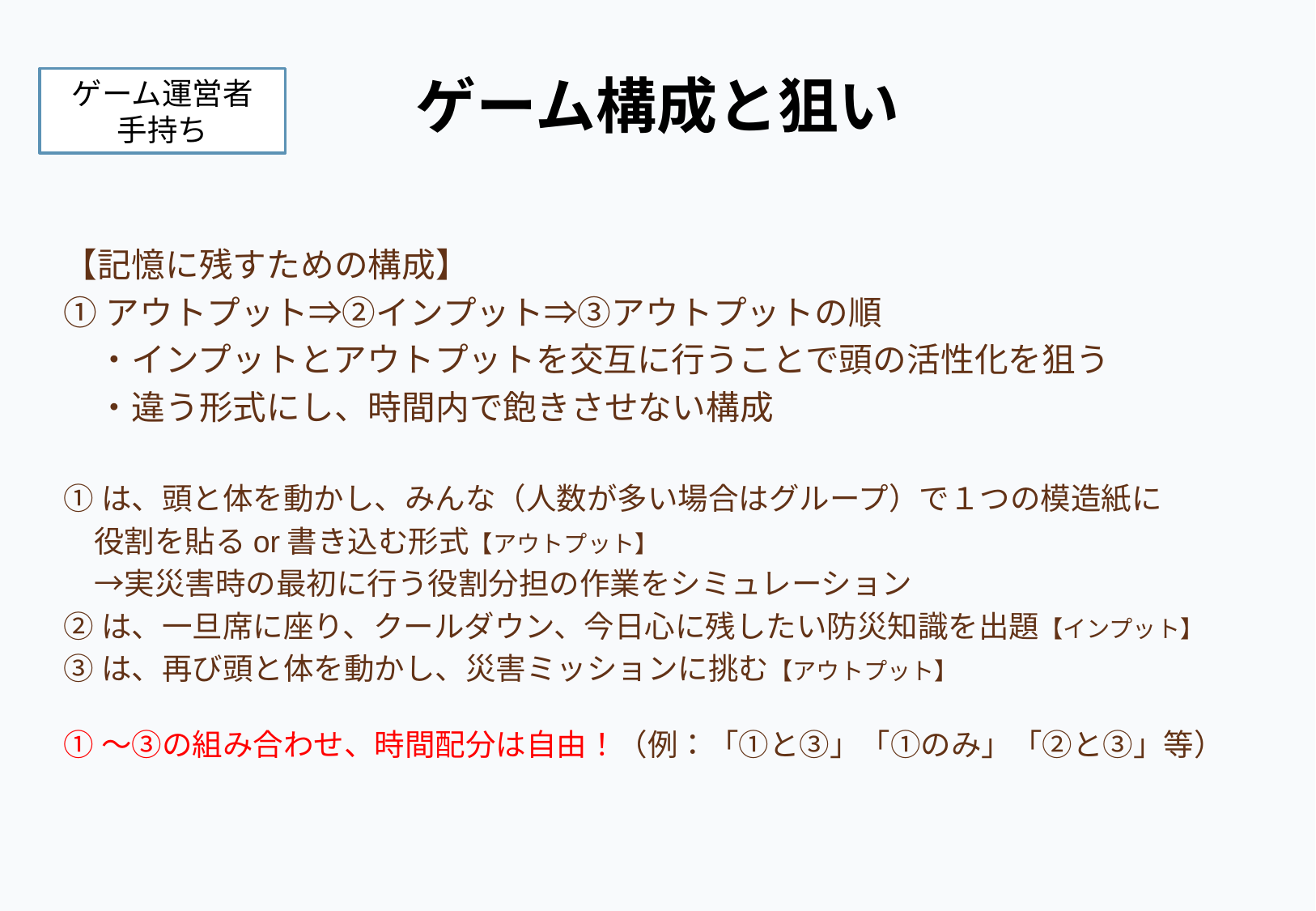

# ゲーム構成と狙い
ゲーム運営者
手持ち
【記憶に残すための構成】
①アウトプット⇒②インプット⇒③アウトプットの順
　・インプットとアウトプットを交互に行うことで頭の活性化を狙う
　・違う形式にし、時間内で飽きさせない構成

①は、頭と体を動かし、みんな（人数が多い場合はグループ）で１つの模造紙に
　役割を貼るor書き込む形式【アウトプット】
　→実災害時の最初に行う役割分担の作業をシミュレーション
②は、一旦席に座り、クールダウン、今日心に残したい防災知識を出題【インプット】
③は、再び頭と体を動かし、災害ミッションに挑む【アウトプット】

①～③の組み合わせ、時間配分は自由！（例：「①と③」「①のみ」「②と③」等）